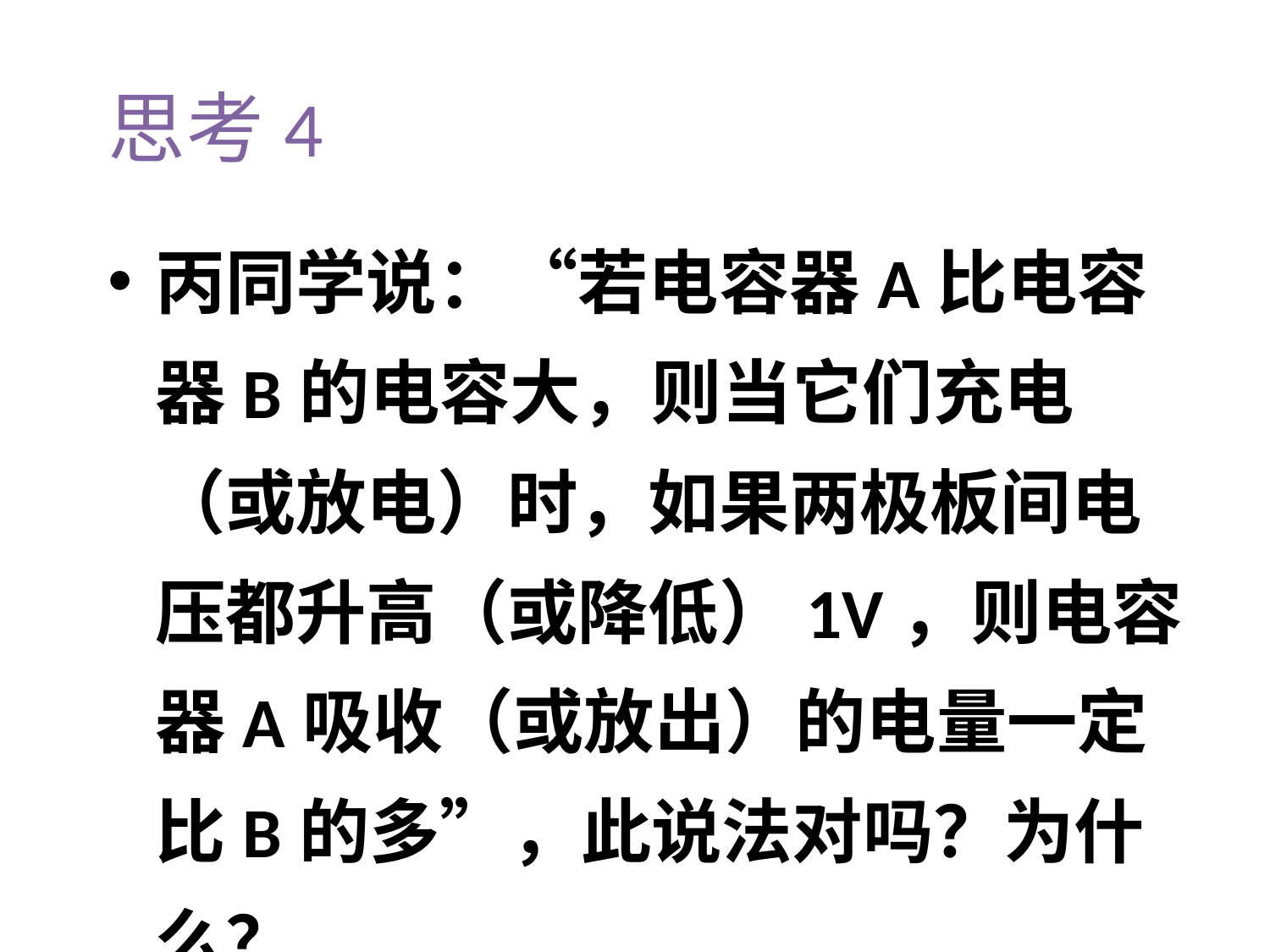

思考4
丙同学说：“若电容器A比电容器B的电容大，则当它们充电（或放电）时，如果两极板间电压都升高（或降低）1V，则电容器A吸收（或放出）的电量一定比B的多”，此说法对吗？为什么？